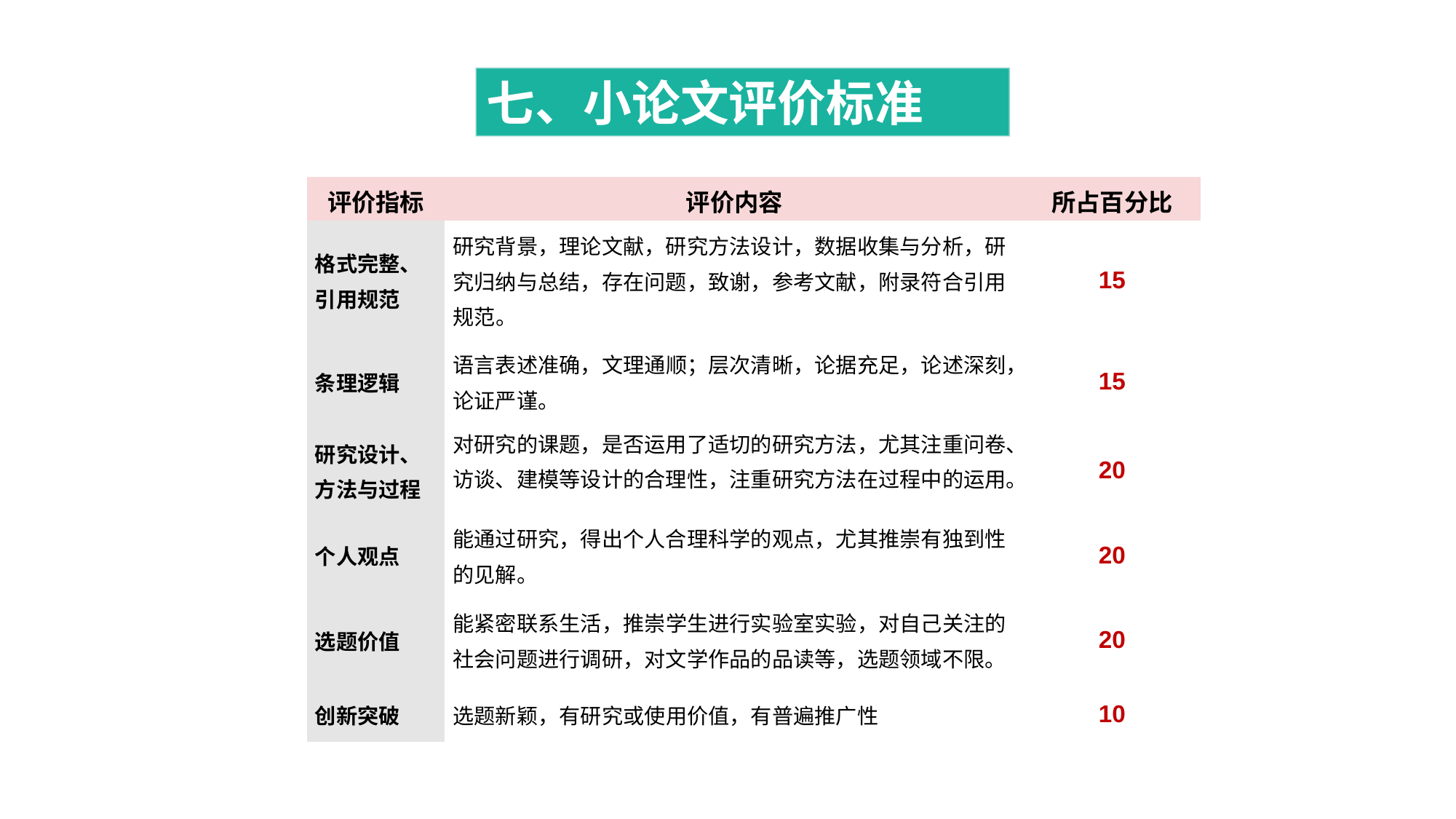

七、小论文评价标准
| 评价指标 | 评价内容 | 所占百分比 |
| --- | --- | --- |
| 格式完整、 引用规范 | 研究背景，理论文献，研究方法设计，数据收集与分析，研究归纳与总结，存在问题，致谢，参考文献，附录符合引用规范。 | 15 |
| 条理逻辑 | 语言表述准确，文理通顺；层次清晰，论据充足，论述深刻，论证严谨。 | 15 |
| 研究设计、 方法与过程 | 对研究的课题，是否运用了适切的研究方法，尤其注重问卷、访谈、建模等设计的合理性，注重研究方法在过程中的运用。 | 20 |
| 个人观点 | 能通过研究，得出个人合理科学的观点，尤其推崇有独到性的见解。 | 20 |
| 选题价值 | 能紧密联系生活，推崇学生进行实验室实验，对自己关注的社会问题进行调研，对文学作品的品读等，选题领域不限。 | 20 |
| 创新突破 | 选题新颖，有研究或使用价值，有普遍推广性 | 10 |